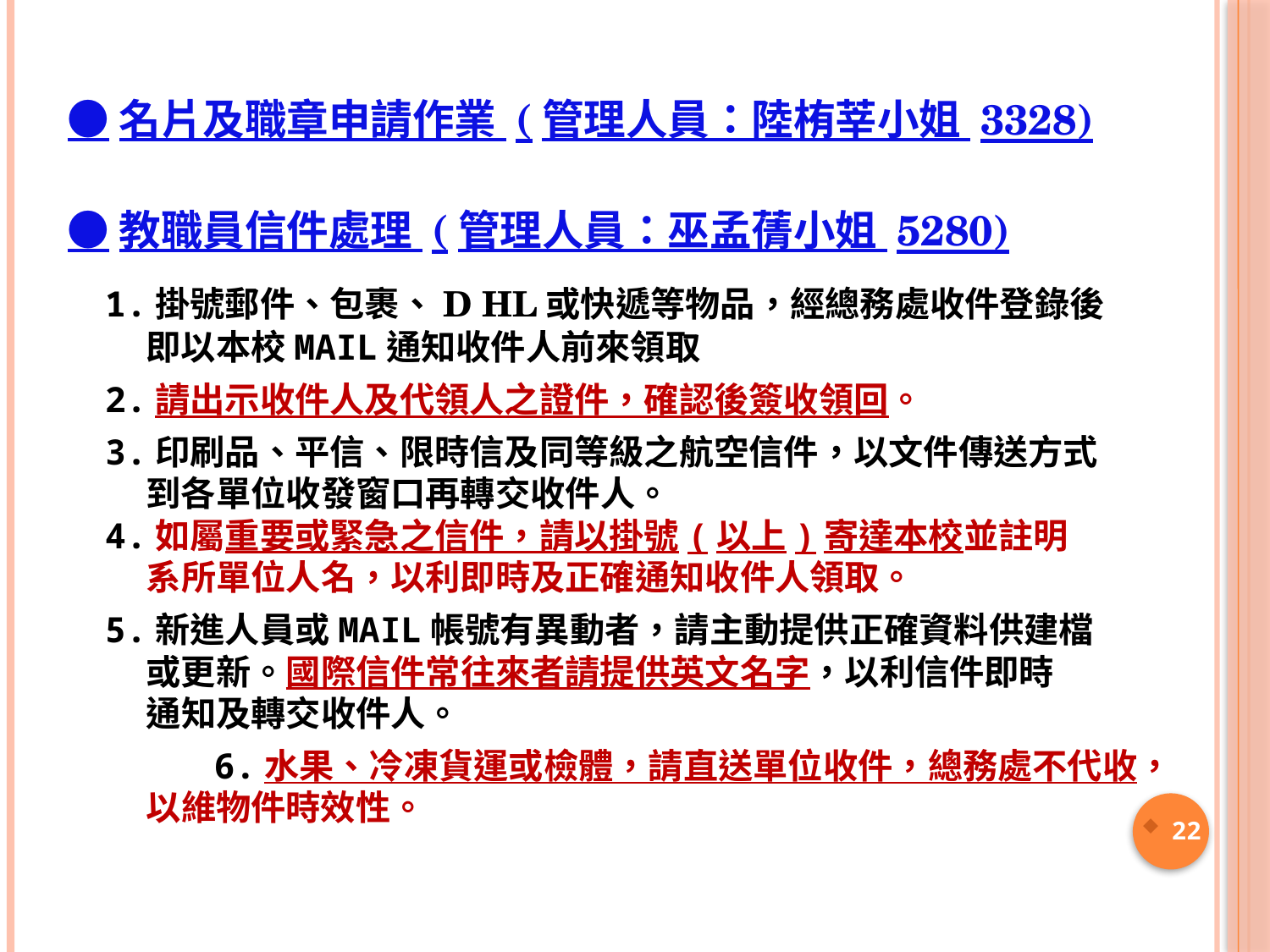

●名片及職章申請作業 (管理人員：陸栯莘小姐 3328)

●教職員信件處理 (管理人員：巫孟蒨小姐 5280)
		1.掛號郵件、包裹、D HL或快遞等物品，經總務處收件登錄後
         即以本校MAIL通知收件人前來領取
		2.請出示收件人及代領人之證件，確認後簽收領回。
		3.印刷品、平信、限時信及同等級之航空信件，以文件傳送方式
         到各單位收發窗口再轉交收件人。
		4.如屬重要或緊急之信件，請以掛號(以上)寄達本校並註明
         系所單位人名，以利即時及正確通知收件人領取。
		5.新進人員或MAIL帳號有異動者，請主動提供正確資料供建檔
         或更新。國際信件常往來者請提供英文名字，以利信件即時
         通知及轉交收件人。
       6.水果、冷凍貨運或檢體，請直送單位收件，總務處不代收，
         以維物件時效性。

22